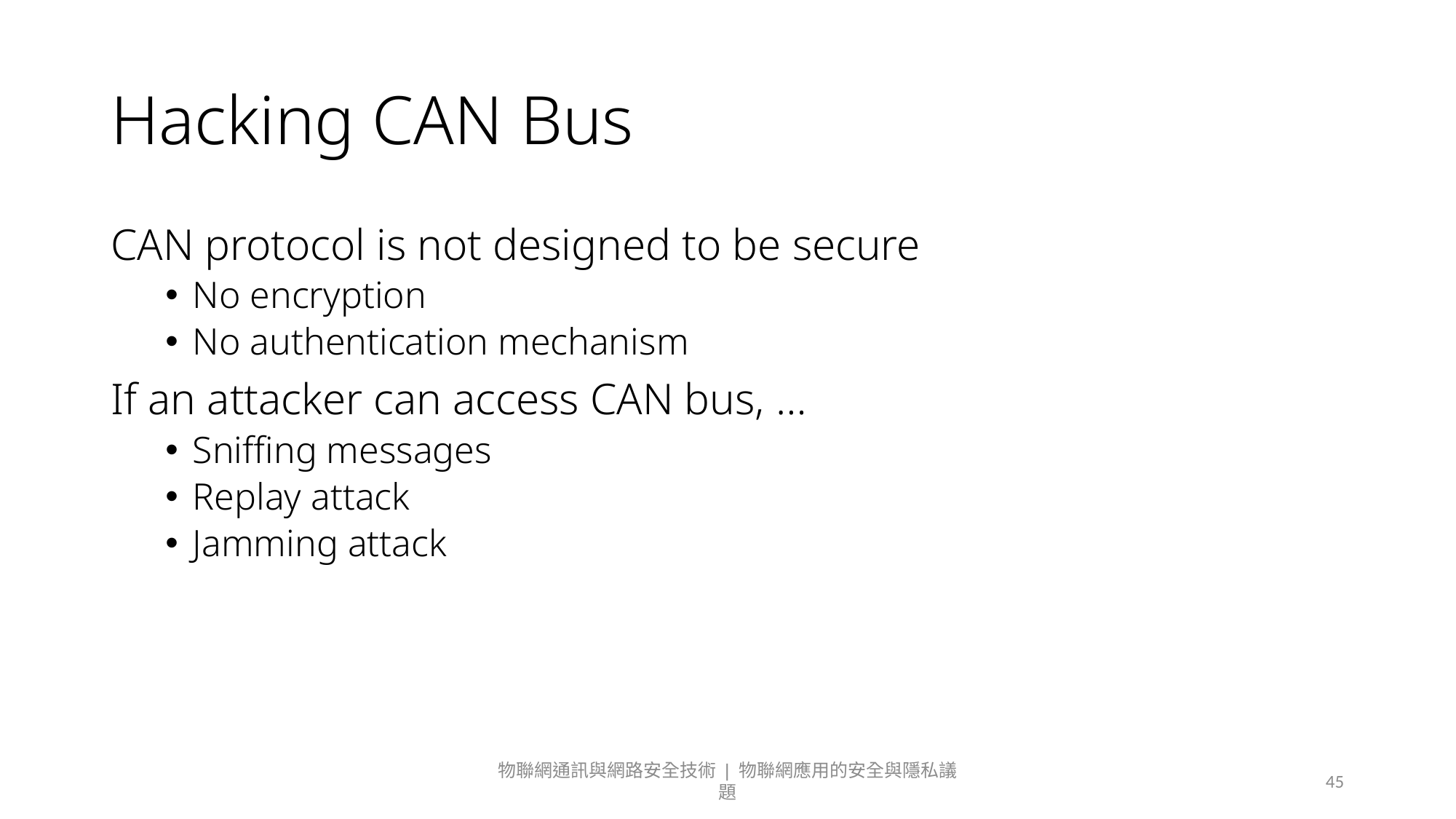

# Hacking CAN Bus
CAN protocol is not designed to be secure
No encryption
No authentication mechanism
If an attacker can access CAN bus, …
Sniffing messages
Replay attack
Jamming attack
物聯網通訊與網路安全技術 | 物聯網應用的安全與隱私議題
45